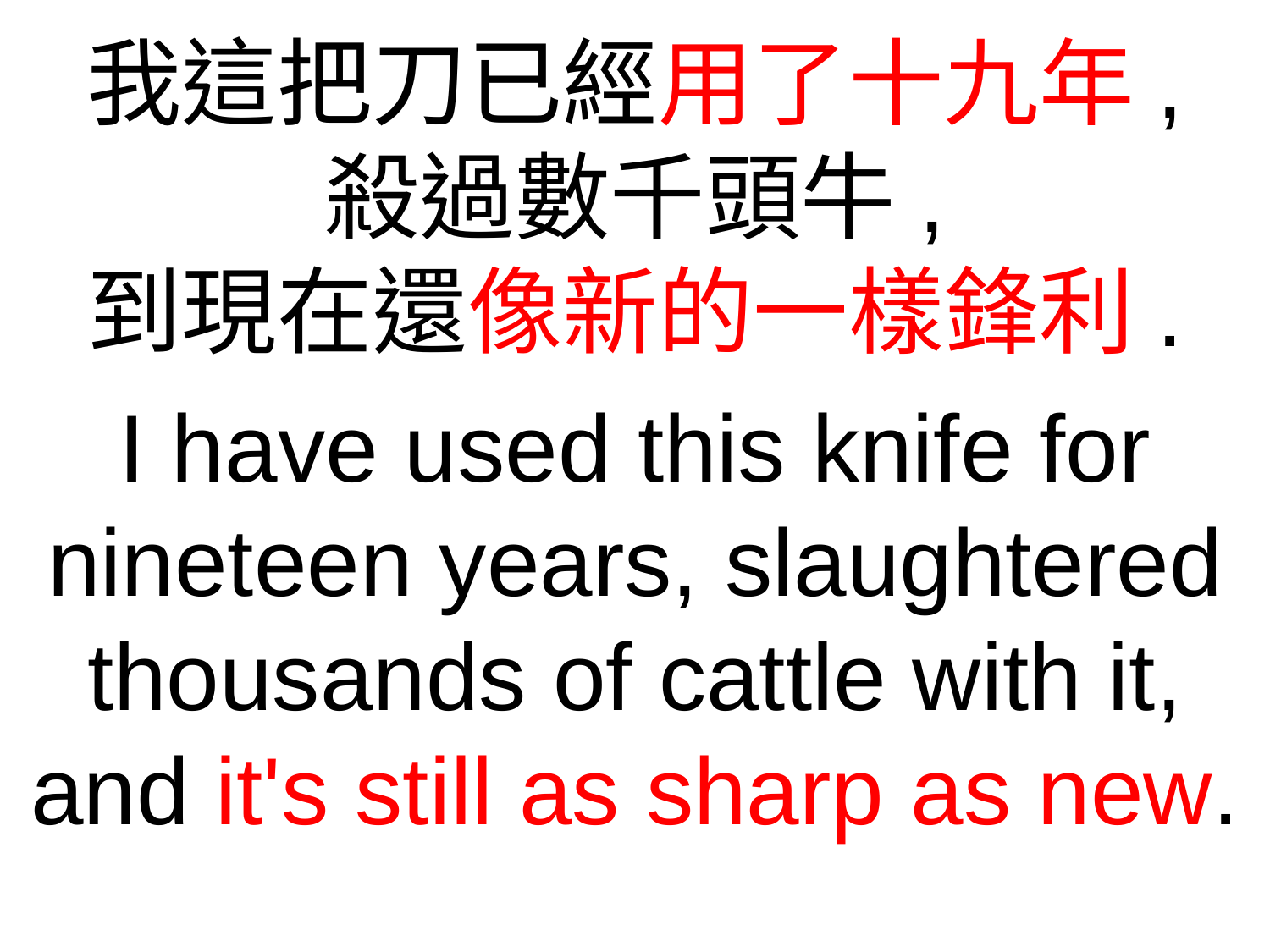

我這把刀已經用了十九年,
殺過數千頭牛,
到現在還像新的一樣鋒利.
I have used this knife for nineteen years, slaughtered thousands of cattle with it, and it's still as sharp as new.